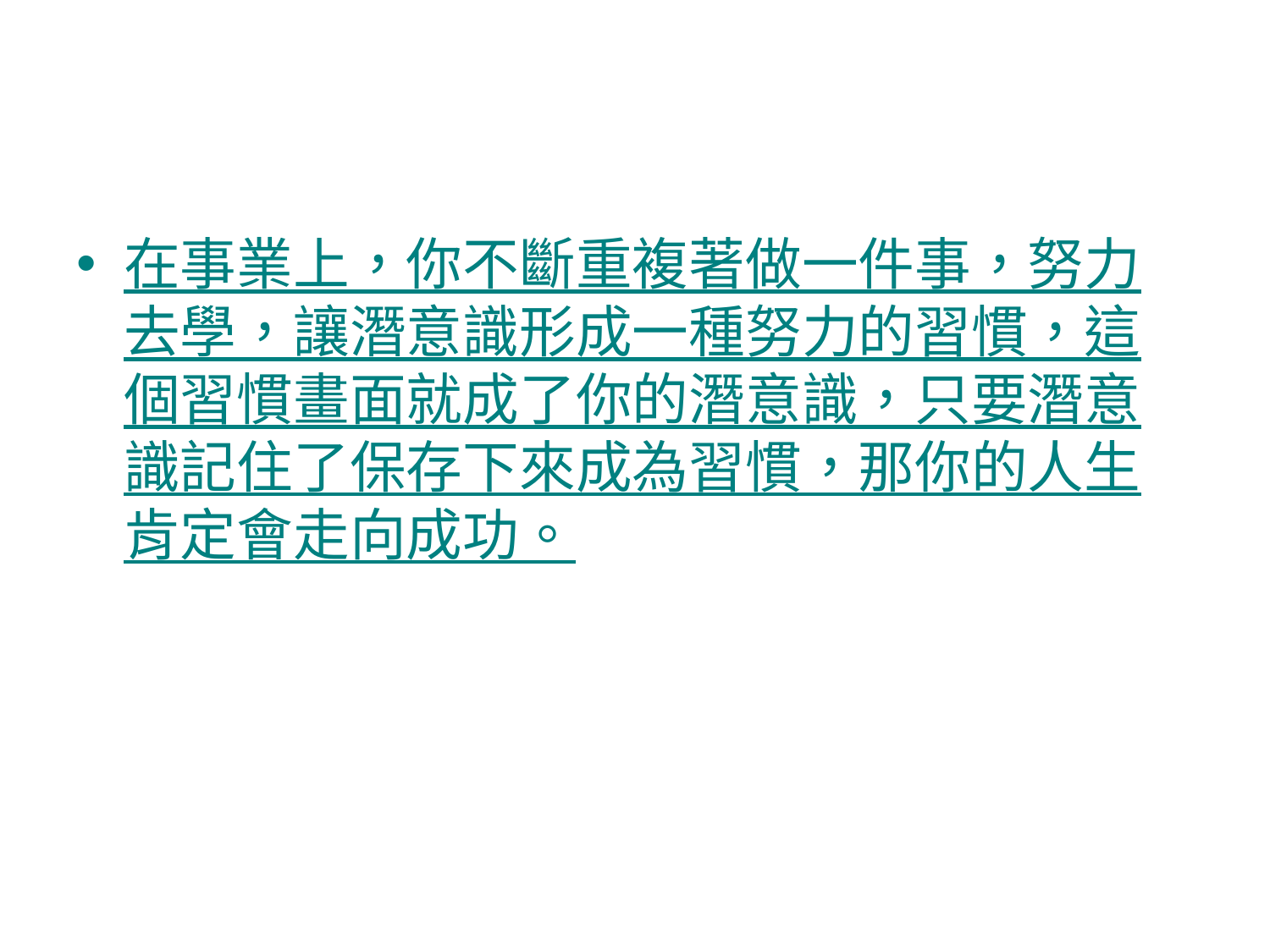

在事業上，你不斷重複著做一件事，努力去學，讓潛意識形成一種努力的習慣，這個習慣畫面就成了你的潛意識，只要潛意識記住了保存下來成為習慣，那你的人生肯定會走向成功。